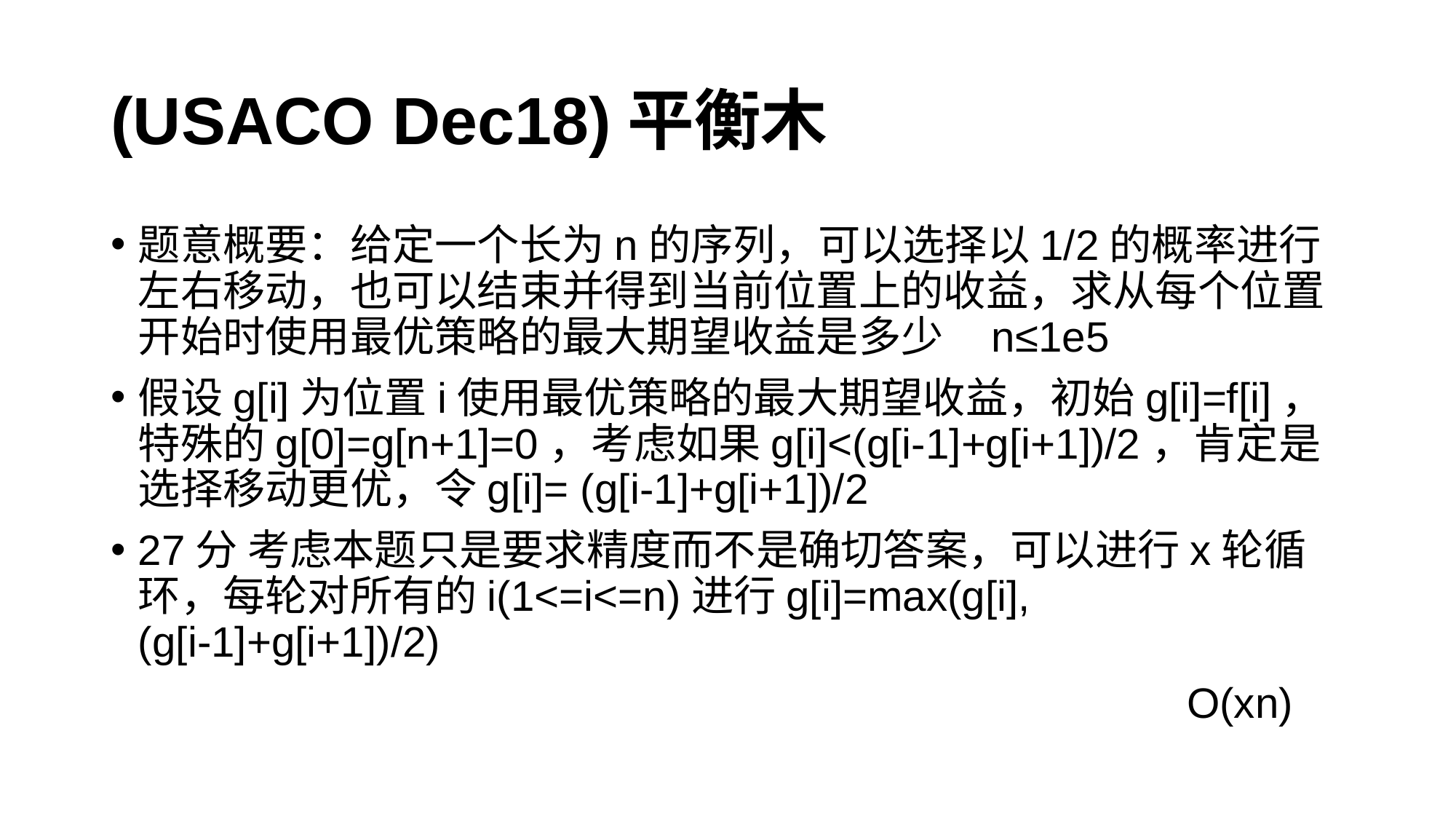

# (USACO Dec18)平衡木
题意概要：给定一个长为n的序列，可以选择以1/2的概率进行左右移动，也可以结束并得到当前位置上的收益，求从每个位置开始时使用最优策略的最大期望收益是多少    n≤1e5
假设g[i]为位置i使用最优策略的最大期望收益，初始g[i]=f[i]，特殊的g[0]=g[n+1]=0，考虑如果g[i]<(g[i-1]+g[i+1])/2，肯定是选择移动更优，令g[i]= (g[i-1]+g[i+1])/2
27分 考虑本题只是要求精度而不是确切答案，可以进行x轮循环，每轮对所有的i(1<=i<=n)进行g[i]=max(g[i], (g[i-1]+g[i+1])/2)
                                                                                           O(xn)